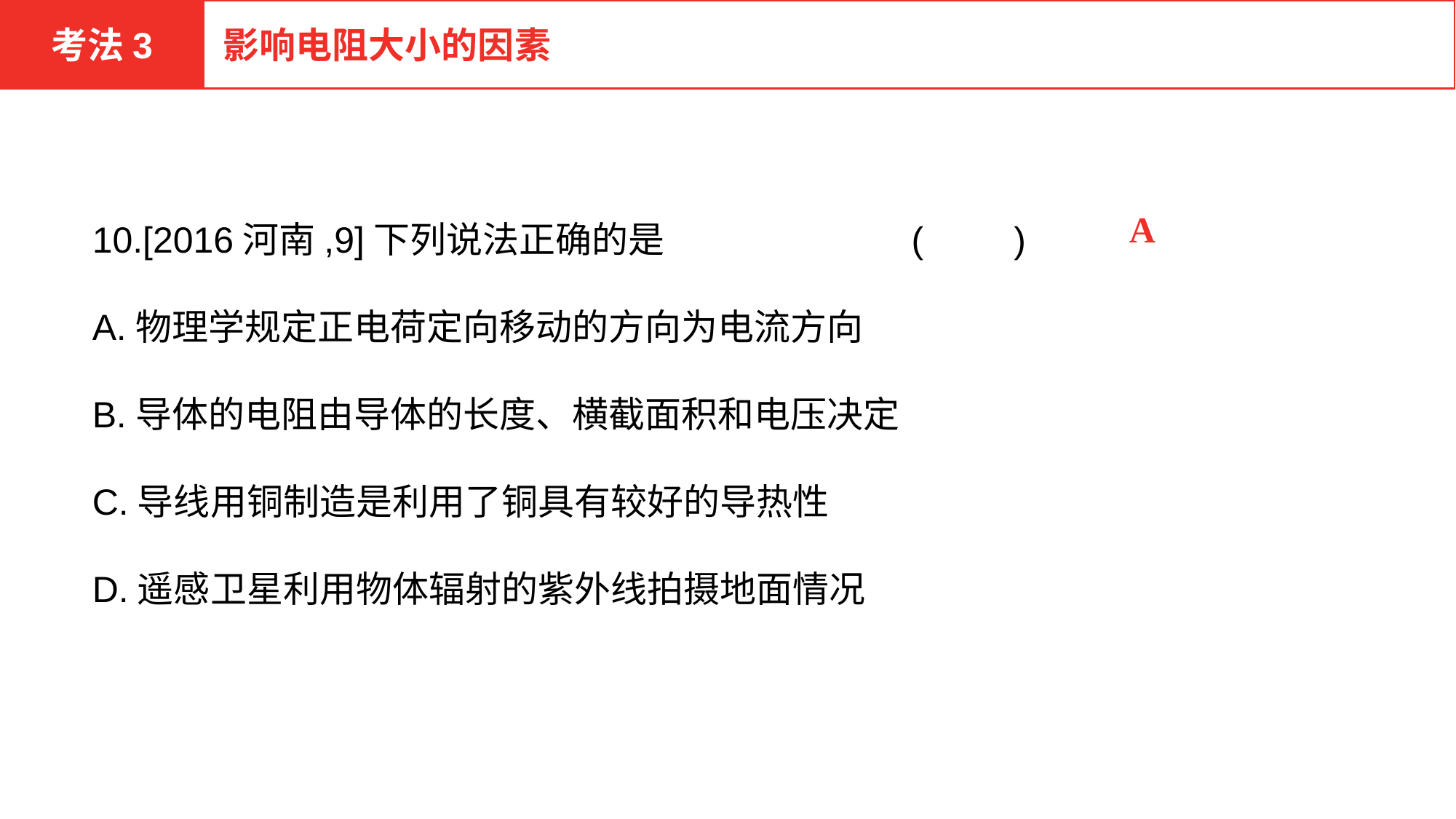

考法3
影响电阻大小的因素
10.[2016河南,9]下列说法正确的是	                   (　　)
A.物理学规定正电荷定向移动的方向为电流方向
B.导体的电阻由导体的长度、横截面积和电压决定
C.导线用铜制造是利用了铜具有较好的导热性
D.遥感卫星利用物体辐射的紫外线拍摄地面情况
A